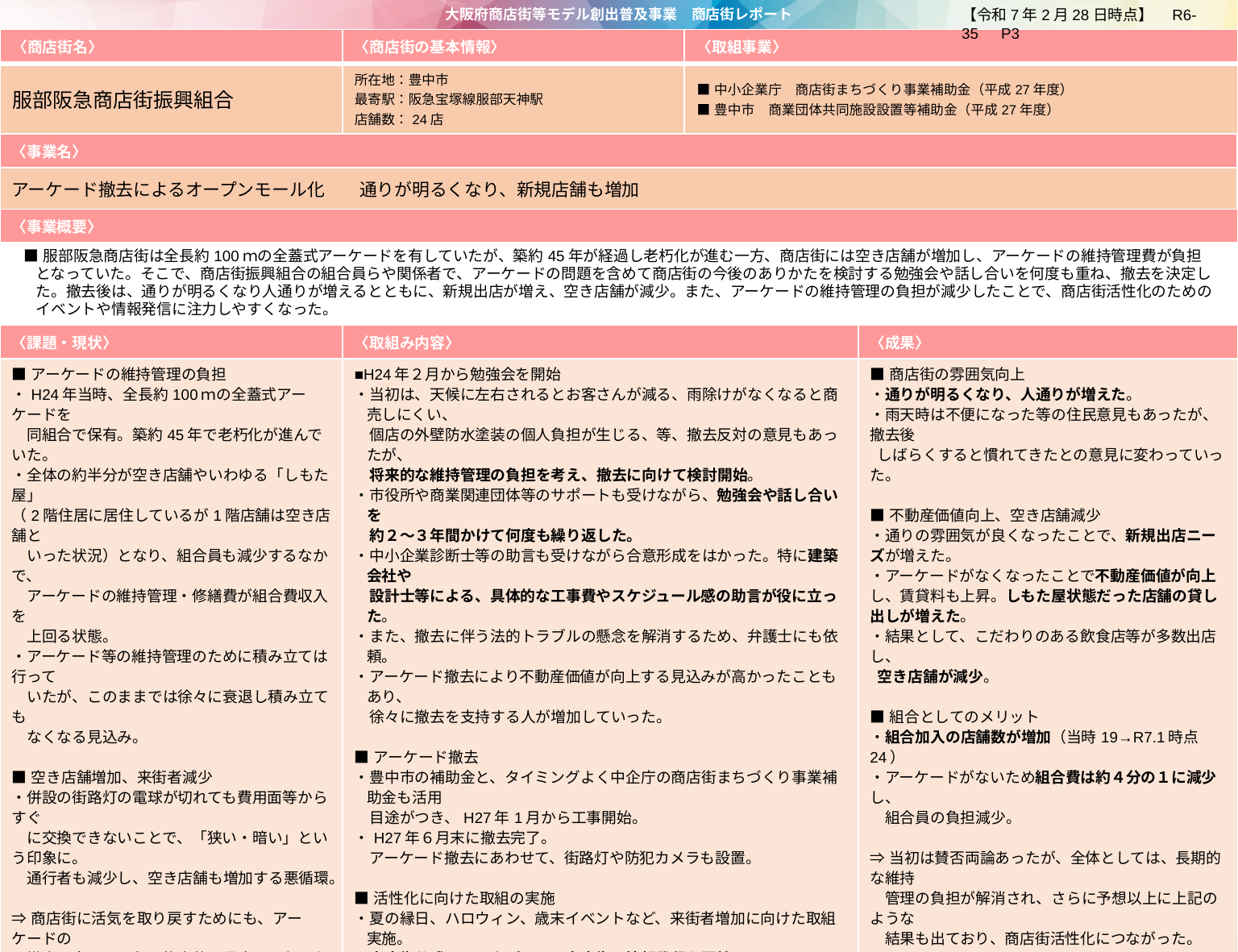

【令和7年2月28日時点】　R6-35　P3
| 〈商店街名〉 | 〈商店街の基本情報〉 |  | 〈取組事業〉 | 〈過去の商店街レポートURL〉 |
| --- | --- | --- | --- | --- |
| 服部阪急商店街振興組合 | 所在地：豊中市 最寄駅：阪急宝塚線服部天神駅 店舗数：24店 |  | ■中小企業庁　商店街まちづくり事業補助金（平成27年度） ■豊中市　商業団体共同施設設置等補助金（平成27年度） | 所在地：大阪府藤井寺市 最寄駅：近鉄南大阪線 道明寺駅 店舗数：29店 |
| 〈事業名〉 |  |  | 〈過去の取り組み〉 |  |
| アーケード撤去によるオープンモール化　　通りが明るくなり、新規店舗も増加 |  |  |  |  |
| 〈事業概要〉 |  |  |  |  |
| ■服部阪急商店街は全長約100ｍの全蓋式アーケードを有していたが、築約45年が経過し老朽化が進む一方、商店街には空き店舗が増加し、アーケードの維持管理費が負担となっていた。そこで、商店街振興組合の組合員らや関係者で、アーケードの問題を含めて商店街の今後のありかたを検討する勉強会や話し合いを何度も重ね、撤去を決定した。撤去後は、通りが明るくなり人通りが増えるとともに、新規出店が増え、空き店舗が減少。また、アーケードの維持管理の負担が減少したことで、商店街活性化のためのイベントや情報発信に注力しやすくなった。 |  |  |  |  |
| 〈課題・現状〉 | 〈取組み内容〉 |  |  | 〈成果〉 |
| ■アーケードの維持管理の負担 ・H24年当時、全長約100ｍの全蓋式アーケードを 　同組合で保有。築約45年で老朽化が進んでいた。 ・全体の約半分が空き店舗やいわゆる「しもた屋」 （2階住居に居住しているが1階店舗は空き店舗と 　いった状況）となり、組合員も減少するなかで、 　アーケードの維持管理・修繕費が組合費収入を 　上回る状態。 ・アーケード等の維持管理のために積み立ては行って 　いたが、このままでは徐々に衰退し積み立ても 　なくなる見込み。 ■空き店舗増加、来街者減少 ・併設の街路灯の電球が切れても費用面等からすぐ 　に交換できないことで、「狭い・暗い」という印象に。 　通行者も減少し、空き店舗も増加する悪循環。 ⇒商店街に活気を取り戻すためにも、アーケードの 　撤去も含めて早急に抜本的な見直しを行う必要。 | ■H24年２月から勉強会を開始 ・当初は、天候に左右されるとお客さんが減る、雨除けがなくなると商売しにくい、 　個店の外壁防水塗装の個人負担が生じる、等、撤去反対の意見もあったが、 　将来的な維持管理の負担を考え、撤去に向けて検討開始。 ・市役所や商業関連団体等のサポートも受けながら、勉強会や話し合いを 　約２～３年間かけて何度も繰り返した。 ・中小企業診断士等の助言も受けながら合意形成をはかった。特に建築会社や 　設計士等による、具体的な工事費やスケジュール感の助言が役に立った。 ・また、撤去に伴う法的トラブルの懸念を解消するため、弁護士にも依頼。 ・アーケード撤去により不動産価値が向上する見込みが高かったこともあり、 　徐々に撤去を支持する人が増加していった。 ■アーケード撤去 ・豊中市の補助金と、タイミングよく中企庁の商店街まちづくり事業補助金も活用 　目途がつき、H27年1月から工事開始。 ・H27年６月末に撤去完了。 　アーケード撤去にあわせて、街路灯や防犯カメラも設置。 ■活性化に向けた取組の実施 ・夏の縁日、ハロウィン、歳末イベントなど、来街者増加に向けた取組実施。 ・商店街公式インスタグラムで商店街の情報発信を開始。 |  |  | ■商店街の雰囲気向上 ・通りが明るくなり、人通りが増えた。 ・雨天時は不便になった等の住民意見もあったが、撤去後 しばらくすると慣れてきたとの意見に変わっていった。 ■不動産価値向上、空き店舗減少 ・通りの雰囲気が良くなったことで、新規出店ニーズが増えた。 ・アーケードがなくなったことで不動産価値が向上し、賃貸料も上昇。しもた屋状態だった店舗の貸し出しが増えた。 ・結果として、こだわりのある飲食店等が多数出店し、 空き店舗が減少。 ■組合としてのメリット ・組合加入の店舗数が増加（当時19→R7.1時点24） ・アーケードがないため組合費は約４分の１に減少し、 　組合員の負担減少。 ⇒当初は賛否両論あったが、全体としては、長期的な維持 　管理の負担が解消され、さらに予想以上に上記のような 　結果も出ており、商店街活性化につながった。 |
| 〈商店街のコメント〉 |  |  |  |  |
| ■当時の組合員や地域住民からはアーケードを残してほしいという意見も寄せられましたが、まだ何とか商店街としての余力があるうちに取り組まないと、問題を先送りにしてしまうだけだと一念発起し、長い間何度も勉強会や話し合いを繰り返し、合意形成を図ってきました。撤去した結果、雨天時に不便になった等のご意見もありましたが、撤去後何年か経過すると、青空が見えるオープンモールが日常の光景として馴染んできました。予想以上に新規出店も増加し、商店街がにぎやかになったと感じています。 |  |  |  |  |
| 〈連携・協力〉 |  | 〈写真〉 |  |  |
| ■実施主体：服部阪急商店街振興組合 ■協力：豊中市役所　ほか関係機関 |  | ■服部阪急商店街 Instagram　 https://www.instagram.com/hattori\_hankyu\_sho\_tengai |  |  |